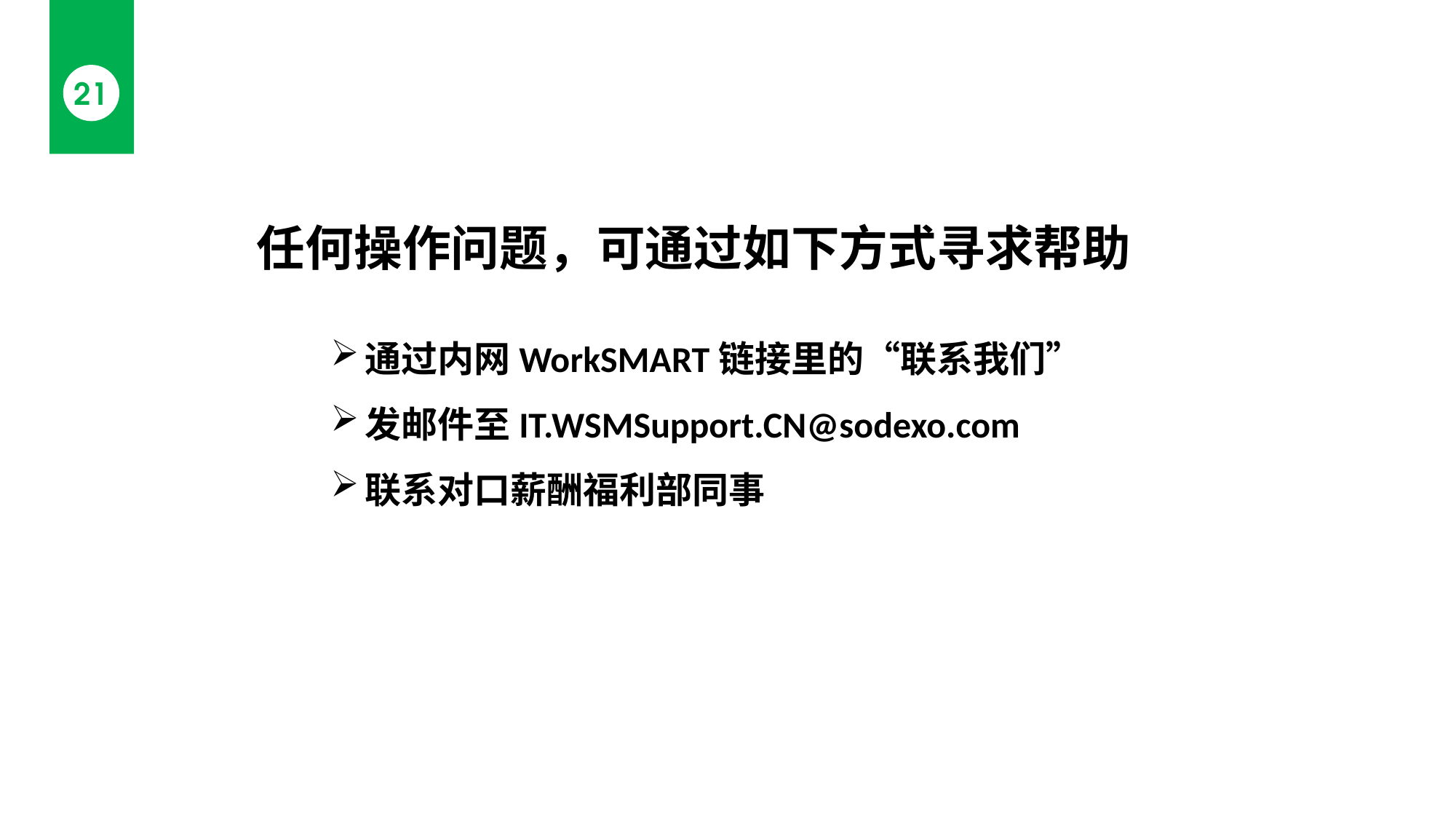

21
任何操作问题，可通过如下方式寻求帮助
通过内网WorkSMART链接里的“联系我们”
发邮件至IT.WSMSupport.CN@sodexo.com
联系对口薪酬福利部同事